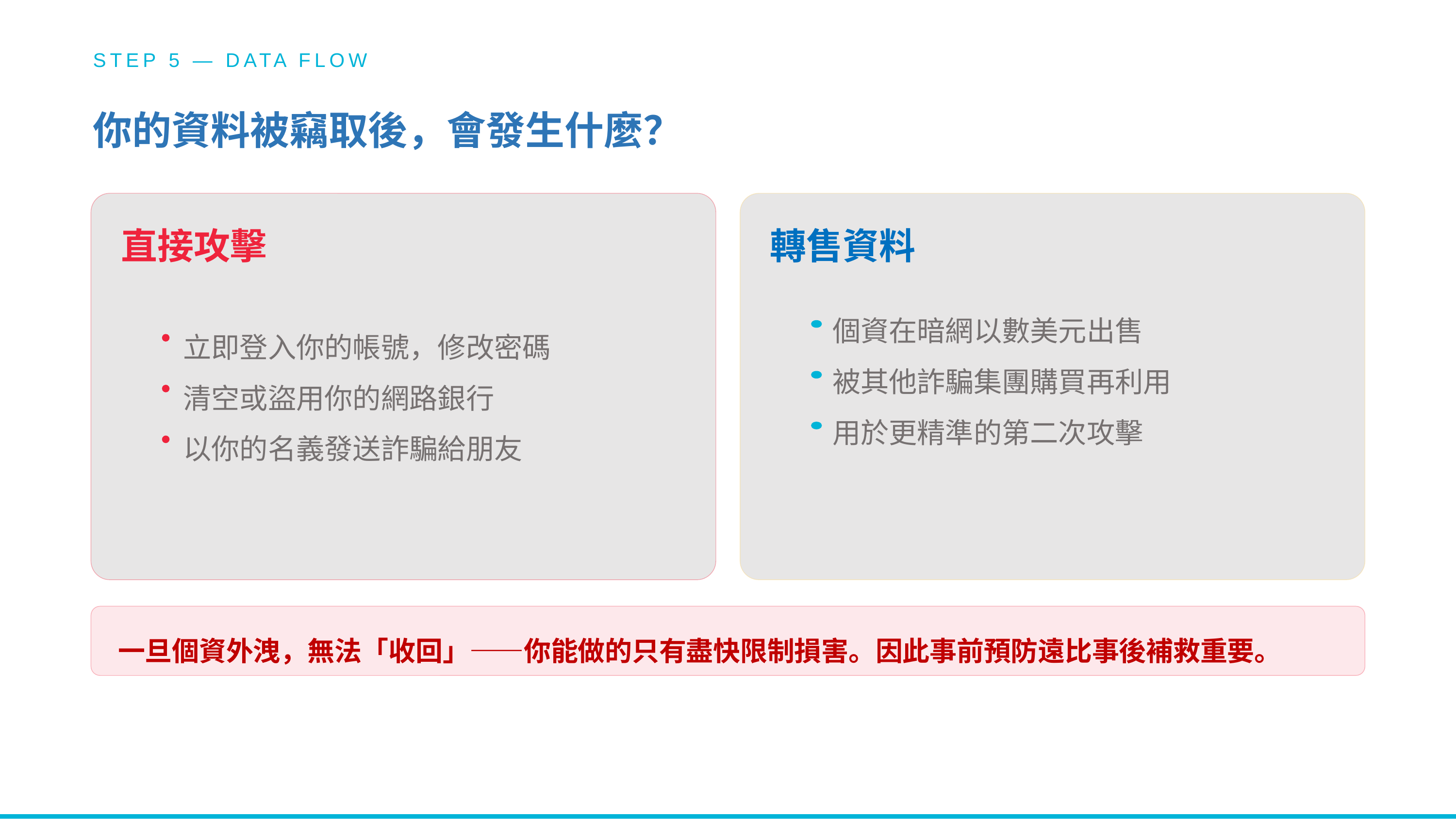

STEP 5 — DATA FLOW
你的資料被竊取後，會發生什麼？

直接攻擊
轉售資料
個資在暗網以數美元出售
立即登入你的帳號，修改密碼

被其他詐騙集團購買再利用
清空或盜用你的網路銀行

用於更精準的第二次攻擊
以你的名義發送詐騙給朋友

一旦個資外洩，無法「收回」——你能做的只有盡快限制損害。因此事前預防遠比事後補救重要。